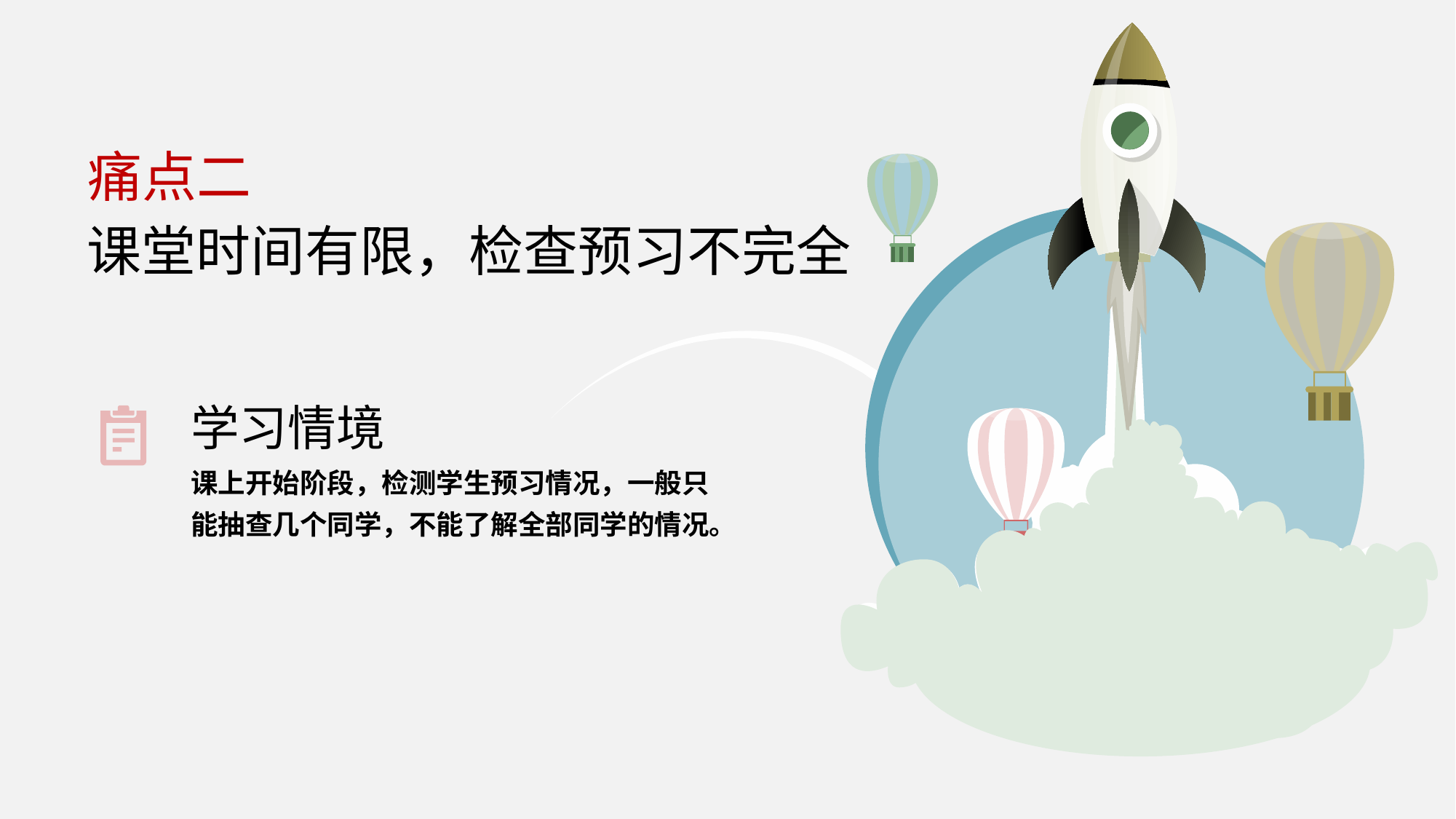

痛点二
课堂时间有限，检查预习不完全

学习情境
课上开始阶段，检测学生预习情况，一般只能抽查几个同学，不能了解全部同学的情况。